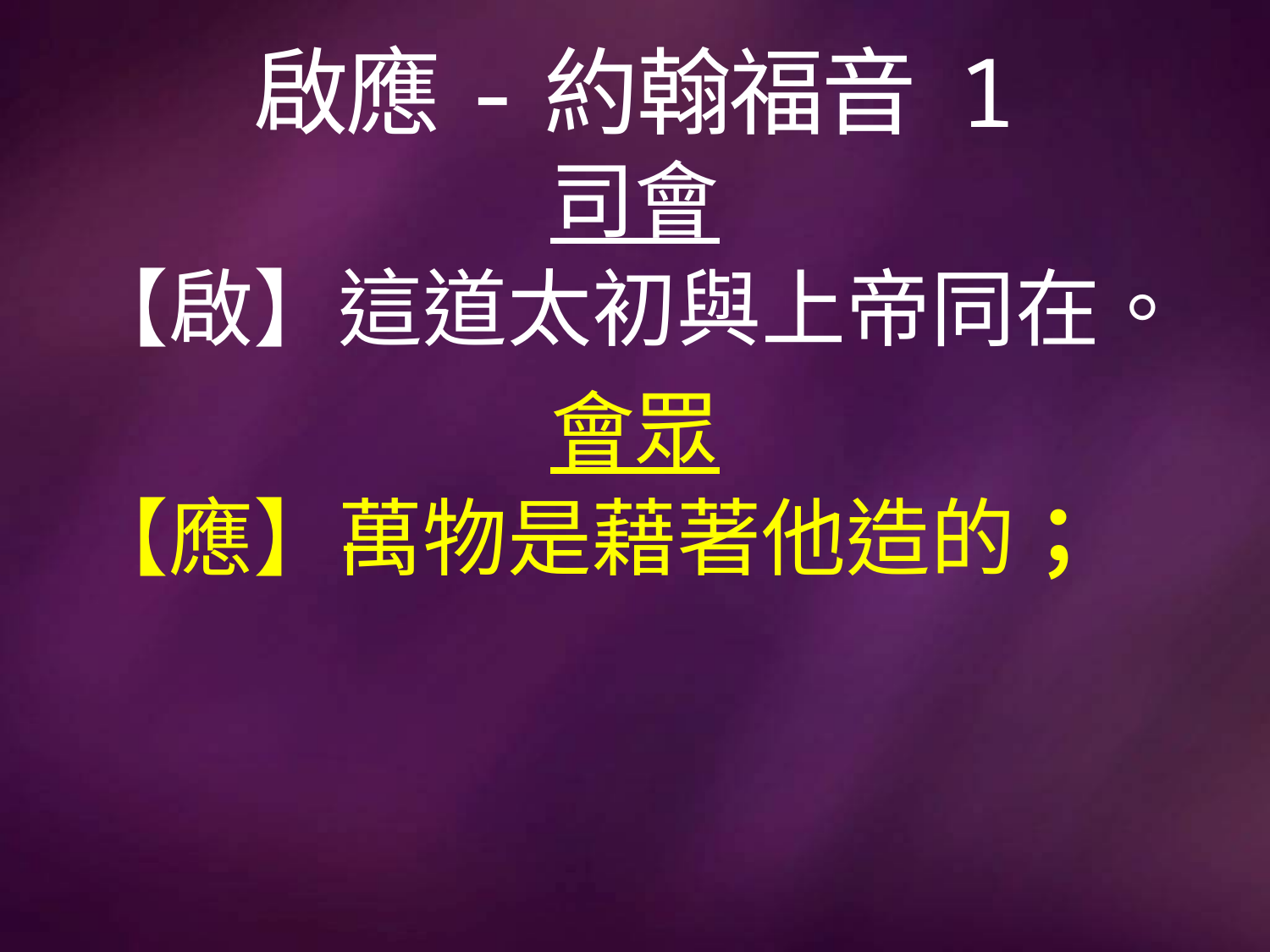

# 啟應-約翰福音 1
司會
【啟】這道太初與上帝同在。

會眾
【應】萬物是藉著他造的；